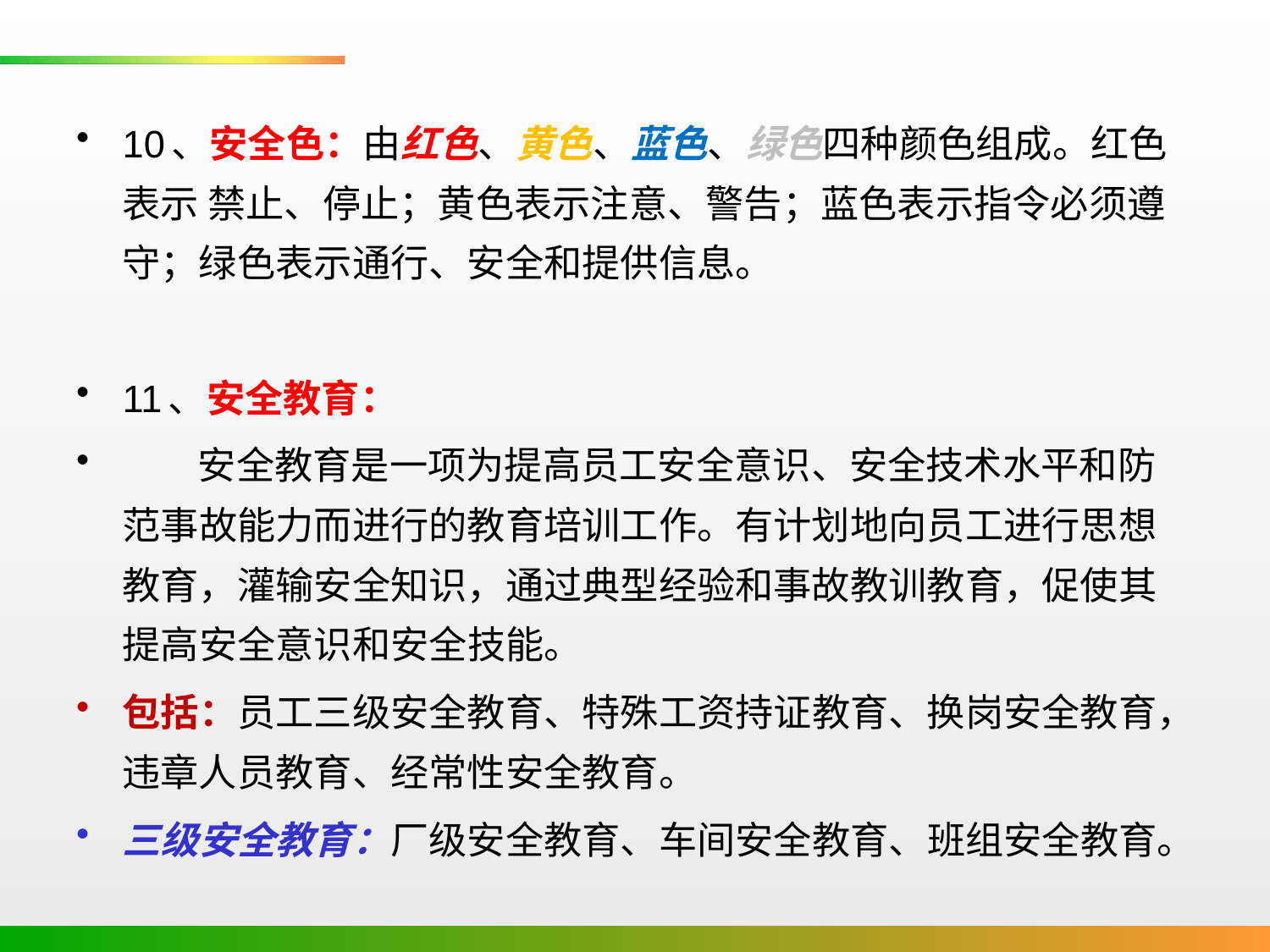

10、安全色：由红色、黄色、蓝色、绿色四种颜色组成。红色表示 禁止、停止；黄色表示注意、警告；蓝色表示指令必须遵守；绿色表示通行、安全和提供信息。

11、安全教育：
        安全教育是一项为提高员工安全意识、安全技术水平和防范事故能力而进行的教育培训工作。有计划地向员工进行思想教育，灌输安全知识，通过典型经验和事故教训教育，促使其提高安全意识和安全技能。
包括：员工三级安全教育、特殊工资持证教育、换岗安全教育，违章人员教育、经常性安全教育。
三级安全教育：厂级安全教育、车间安全教育、班组安全教育。